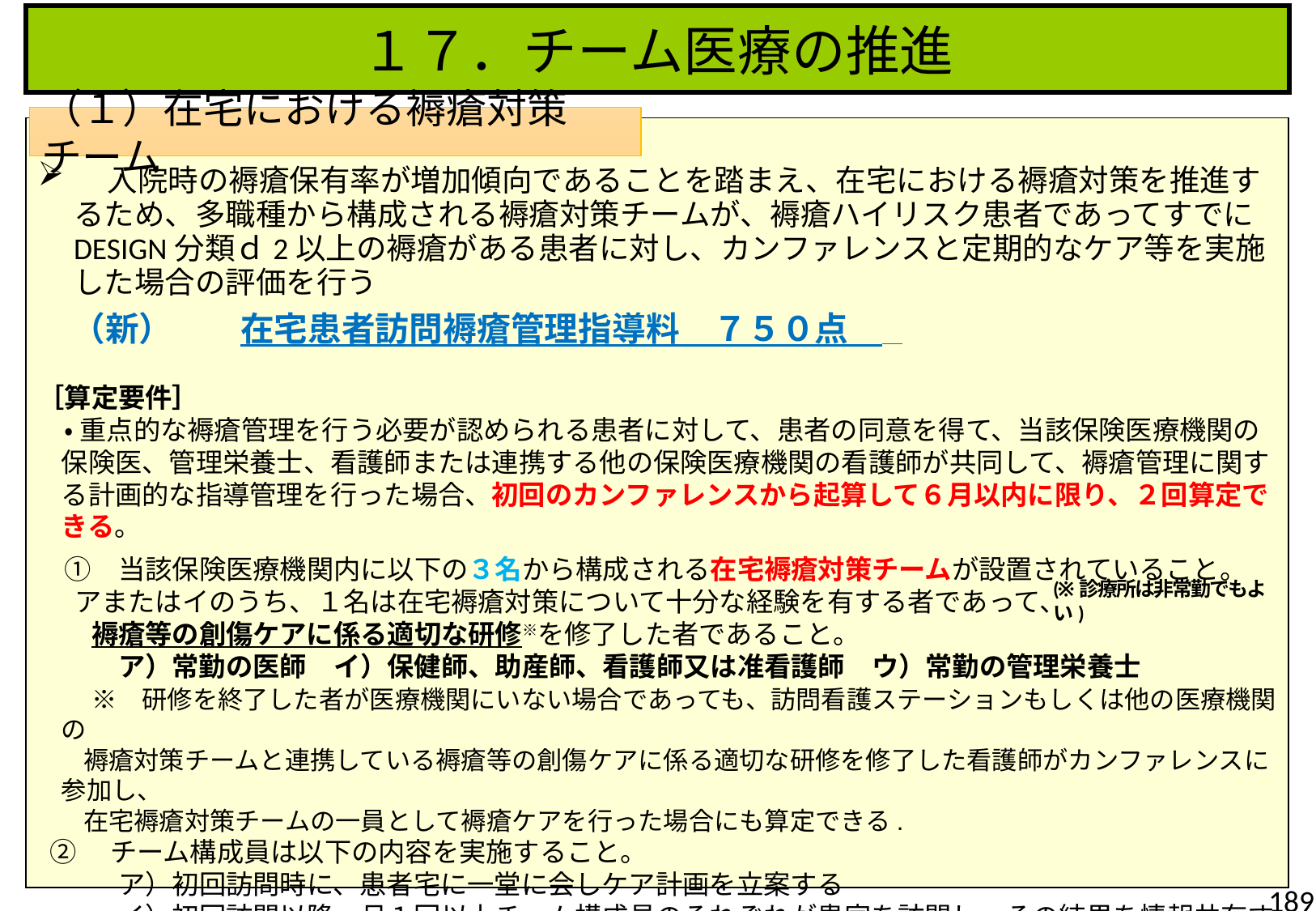

１７．チーム医療の推進
（１）在宅における褥瘡対策チーム

　入院時の褥瘡保有率が増加傾向であることを踏まえ、在宅における褥瘡対策を推進するため、多職種から構成される褥瘡対策チームが、褥瘡ハイリスク患者であってすでにDESIGN分類ｄ2以上の褥瘡がある患者に対し、カンファレンスと定期的なケア等を実施した場合の評価を行う
　（新）　　在宅患者訪問褥瘡管理指導料　７５０点

［算定要件］
　・ 重点的な褥瘡管理を行う必要が認められる患者に対して、患者の同意を得て、当該保険医療機関の保険医、管理栄養士、看護師または連携する他の保険医療機関の看護師が共同して、褥瘡管理に関する計画的な指導管理を行った場合、初回のカンファレンスから起算して６月以内に限り、２回算定できる。
　①　当該保険医療機関内に以下の３名から構成される在宅褥瘡対策チームが設置されていること。
     アまたはイのうち、１名は在宅褥瘡対策について十分な経験を有する者であって、
　　褥瘡等の創傷ケアに係る適切な研修※を修了した者であること。
　　　ア）常勤の医師　イ）保健師、助産師、看護師又は准看護師　ウ）常勤の管理栄養士
　　※　研修を終了した者が医療機関にいない場合であっても、訪問看護ステーションもしくは他の医療機関の
       褥瘡対策チームと連携している褥瘡等の創傷ケアに係る適切な研修を修了した看護師がカンファレンスに参加し、
       在宅褥瘡対策チームの一員として褥瘡ケアを行った場合にも算定できる.
  ②　チーム構成員は以下の内容を実施すること。
　　　ア）初回訪問時に、患者宅に一堂に会しケア計画を立案する
　　　イ）初回訪問以降、月１回以上チーム構成員のそれぞれが患家を訪問し、その結果を情報共有する
　　　ウ）初回訪問後３か月以内に対策の評価および計画の見直しのためカンファレンスを行う
　　　エ）１年間のケアの実績を報告する
(※診療所は非常勤でもよい)
189